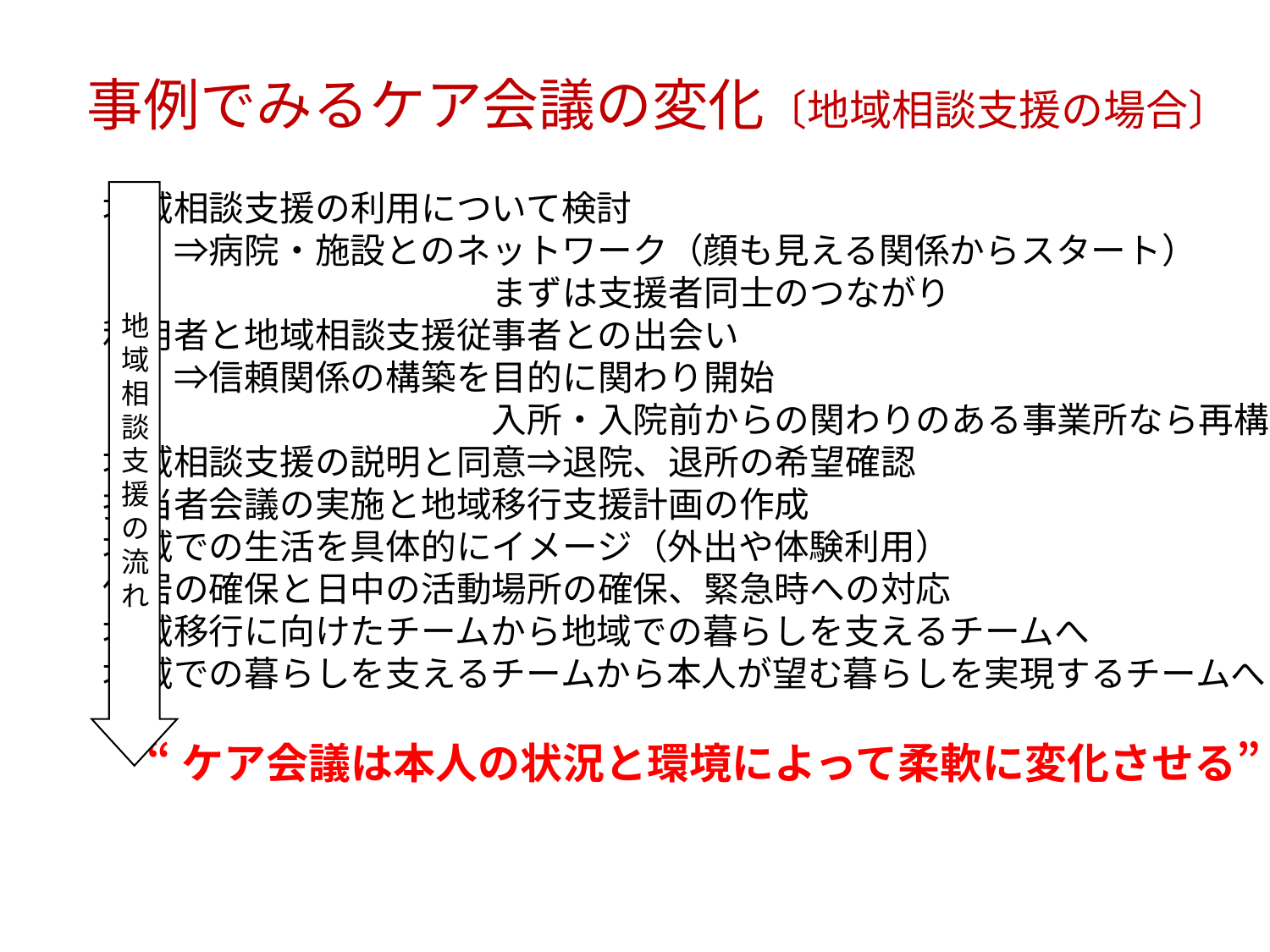

事例でみるケア会議の変化〔地域相談支援の場合〕
地域相談支援の利用について検討
　　⇒病院・施設とのネットワーク（顔も見える関係からスタート）
　　　　　　　　　　　まずは支援者同士のつながり
利用者と地域相談支援従事者との出会い
　　⇒信頼関係の構築を目的に関わり開始
　　　　　　　　　　　入所・入院前からの関わりのある事業所なら再構築
地域相談支援の説明と同意⇒退院、退所の希望確認
担当者会議の実施と地域移行支援計画の作成
地域での生活を具体的にイメージ（外出や体験利用）
住居の確保と日中の活動場所の確保、緊急時への対応
地域移行に向けたチームから地域での暮らしを支えるチームへ
地域での暮らしを支えるチームから本人が望む暮らしを実現するチームへ

“ケア会議は本人の状況と環境によって柔軟に変化させる”
地域相談支援の流れ